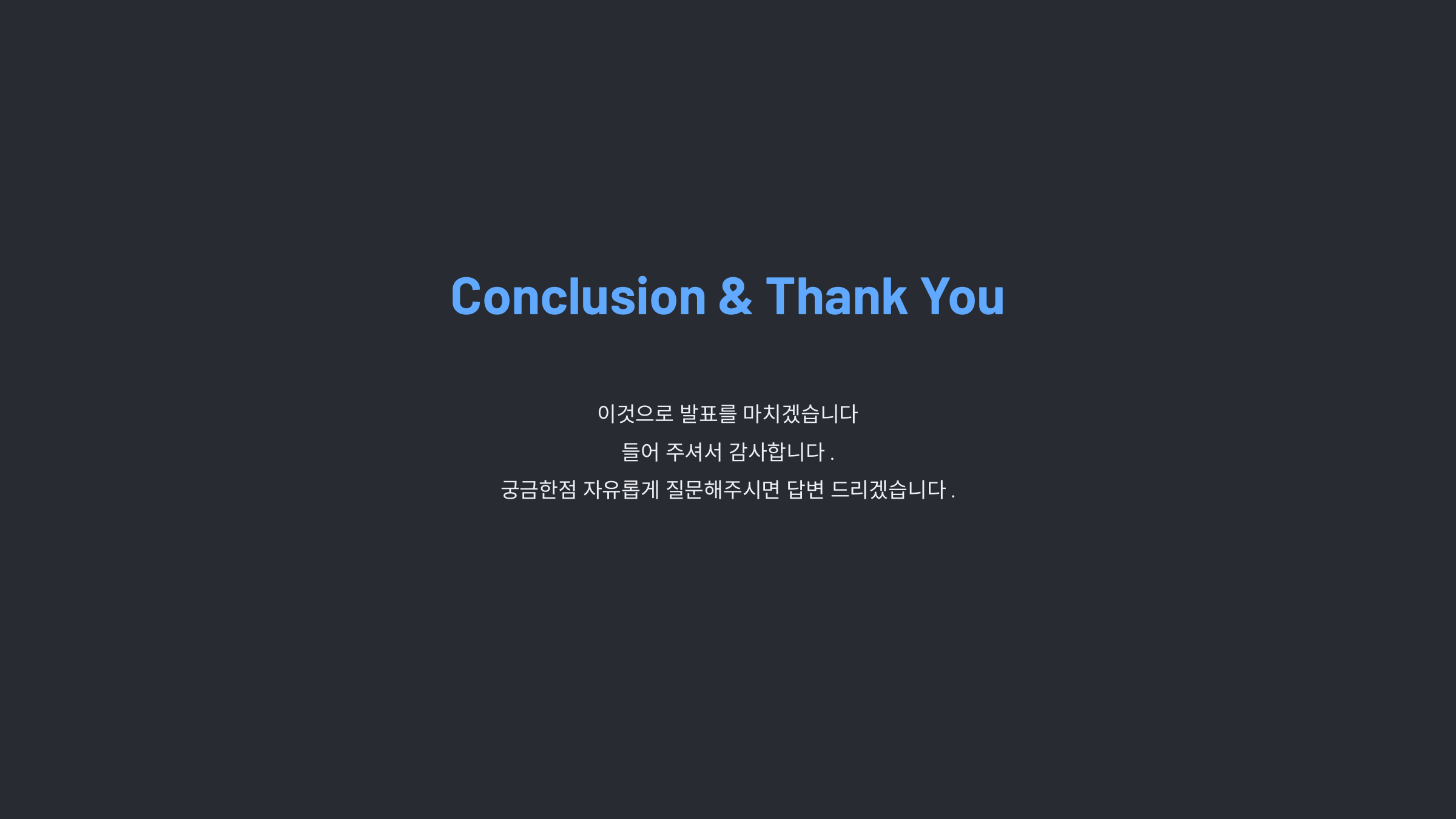

Conclusion & Thank You
이것으로 발표를 마치겠습니다
들어 주셔서 감사합니다.
궁금한점 자유롭게 질문해주시면 답변 드리겠습니다.